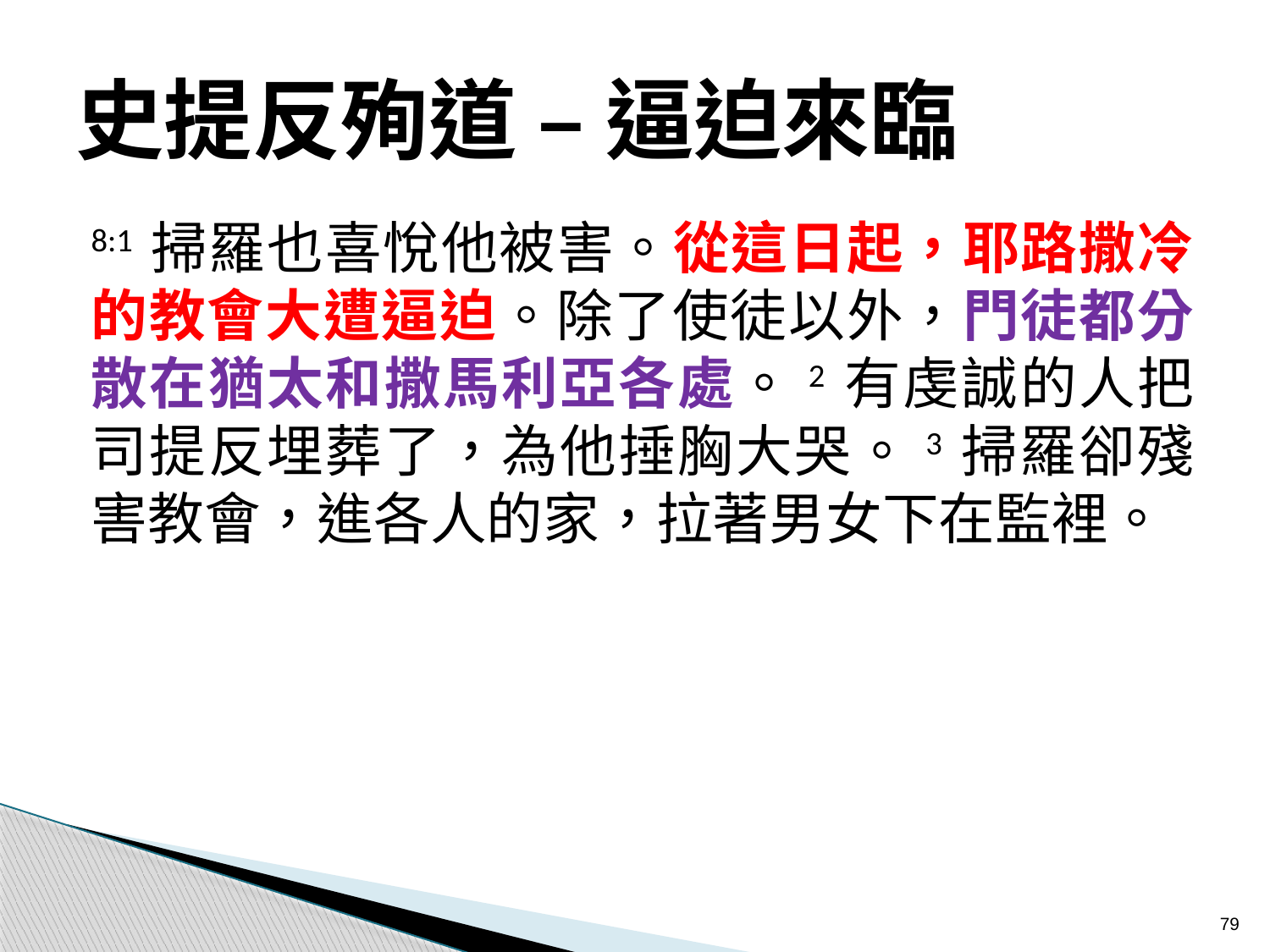

# 史提反殉道 – 逼迫來臨
8:1 掃羅也喜悅他被害。從這日起，耶路撒冷的教會大遭逼迫。除了使徒以外，門徒都分散在猶太和撒馬利亞各處。2 有虔誠的人把司提反埋葬了，為他捶胸大哭。3 掃羅卻殘害教會，進各人的家，拉著男女下在監裡。
79